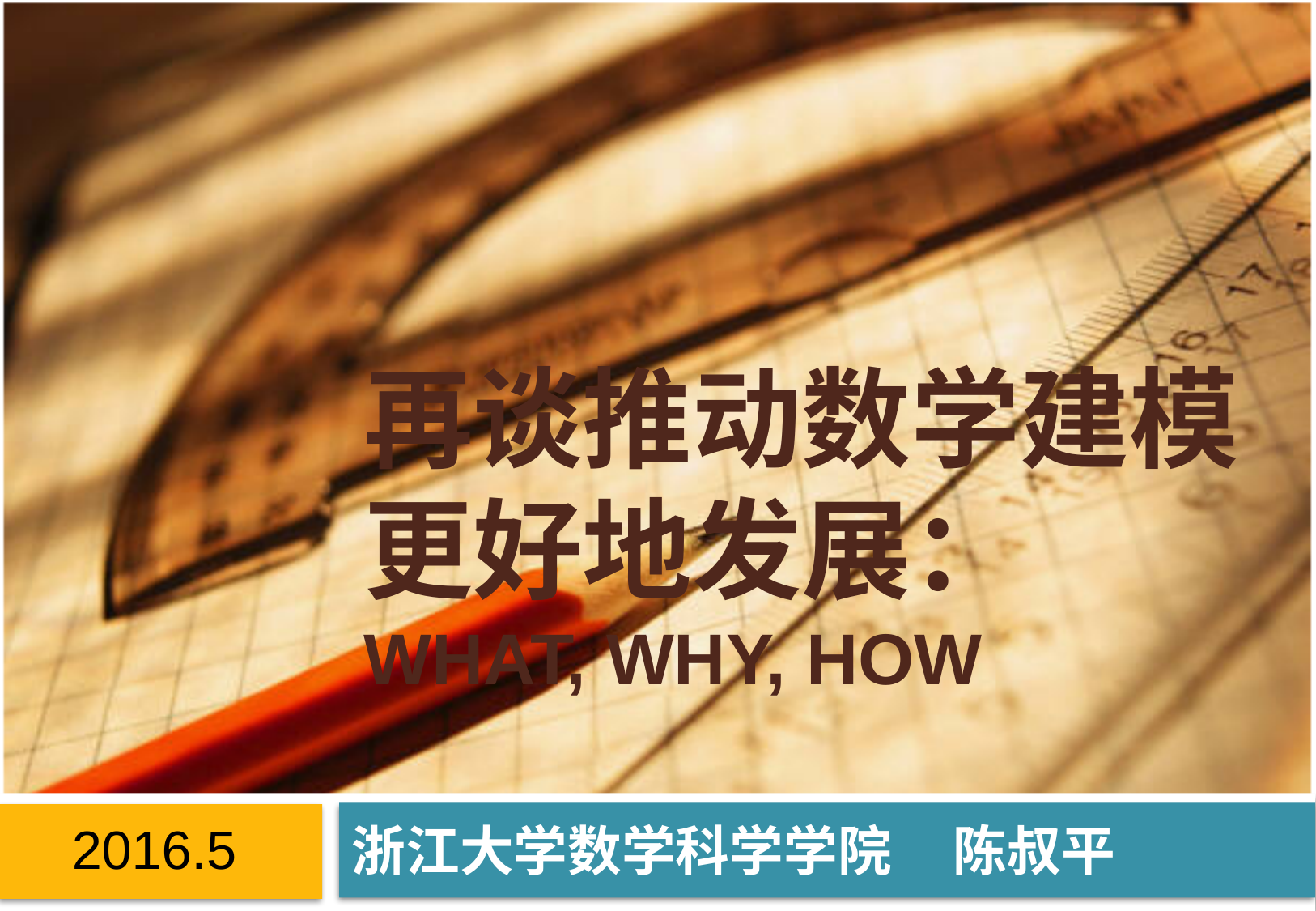

# 再谈推动数学建模更好地发展： what, why, how
浙江大学数学科学学院     陈叔平
    2016.5